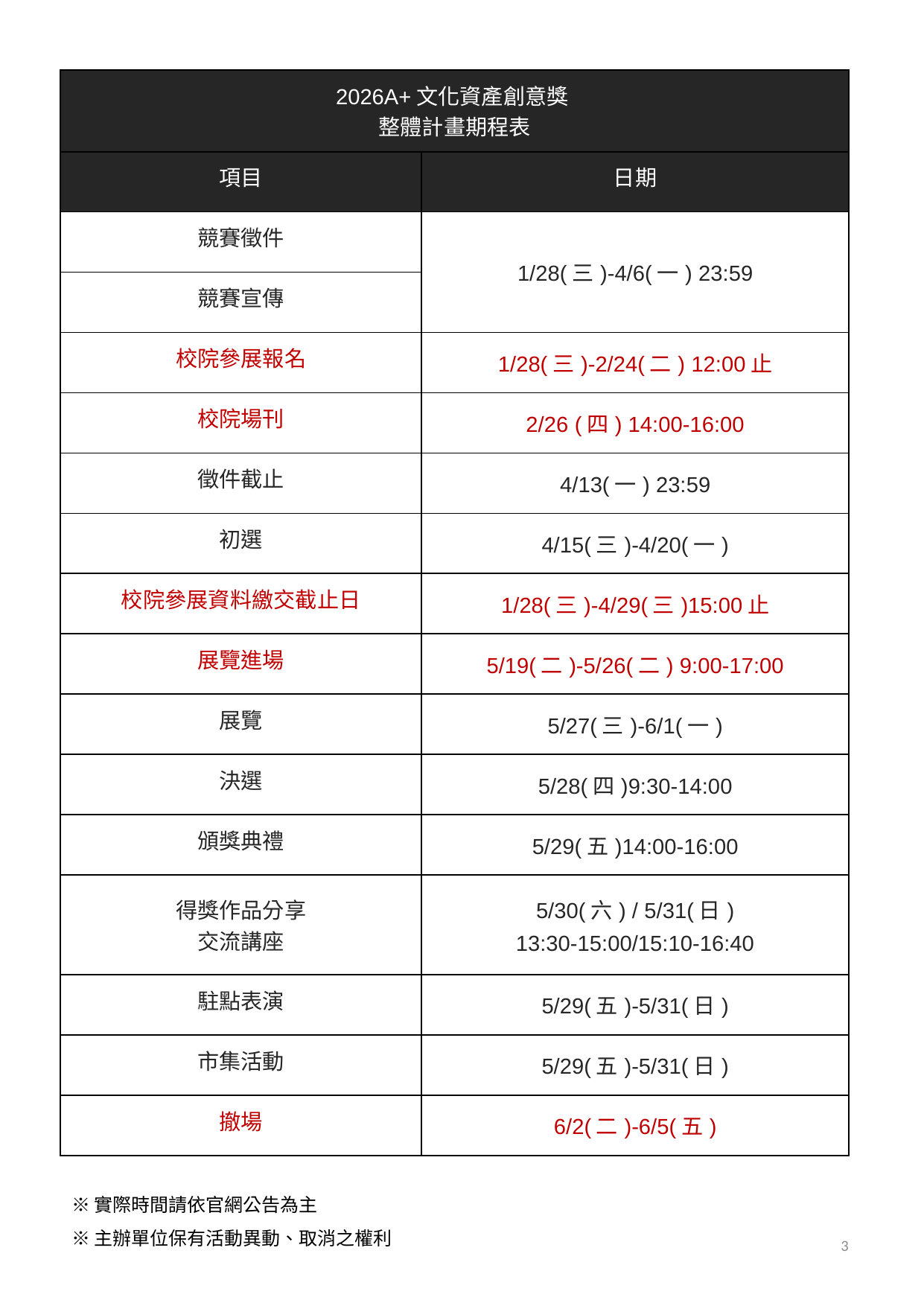

| 2026A+文化資產創意獎 整體計畫期程表 |  |
| --- | --- |
| 項目 | 日期 |
| 競賽徵件 | 1/28(三)-4/6(一) 23:59 |
| 競賽宣傳 |  |
| 校院參展報名 | 1/28(三)-2/24(二) 12:00止 |
| 校院場刊 | 2/26 (四) 14:00-16:00 |
| 徵件截止 | 4/13(一) 23:59 |
| 初選 | 4/15(三)-4/20(一) |
| 校院參展資料繳交截止日 | 1/28(三)-4/29(三)15:00止 |
| 展覽進場 | 5/19(二)-5/26(二) 9:00-17:00 |
| 展覽 | 5/27(三)-6/1(一) |
| 決選 | 5/28(四)9:30-14:00 |
| 頒獎典禮 | 5/29(五)14:00-16:00 |
| 得獎作品分享 交流講座 | 5/30(六) / 5/31(日) 13:30-15:00/15:10-16:40 |
| 駐點表演 | 5/29(五)-5/31(日) |
| 市集活動 | 5/29(五)-5/31(日) |
| 撤場 | 6/2(二)-6/5(五) |
※實際時間請依官網公告為主
※主辦單位保有活動異動、取消之權利
3